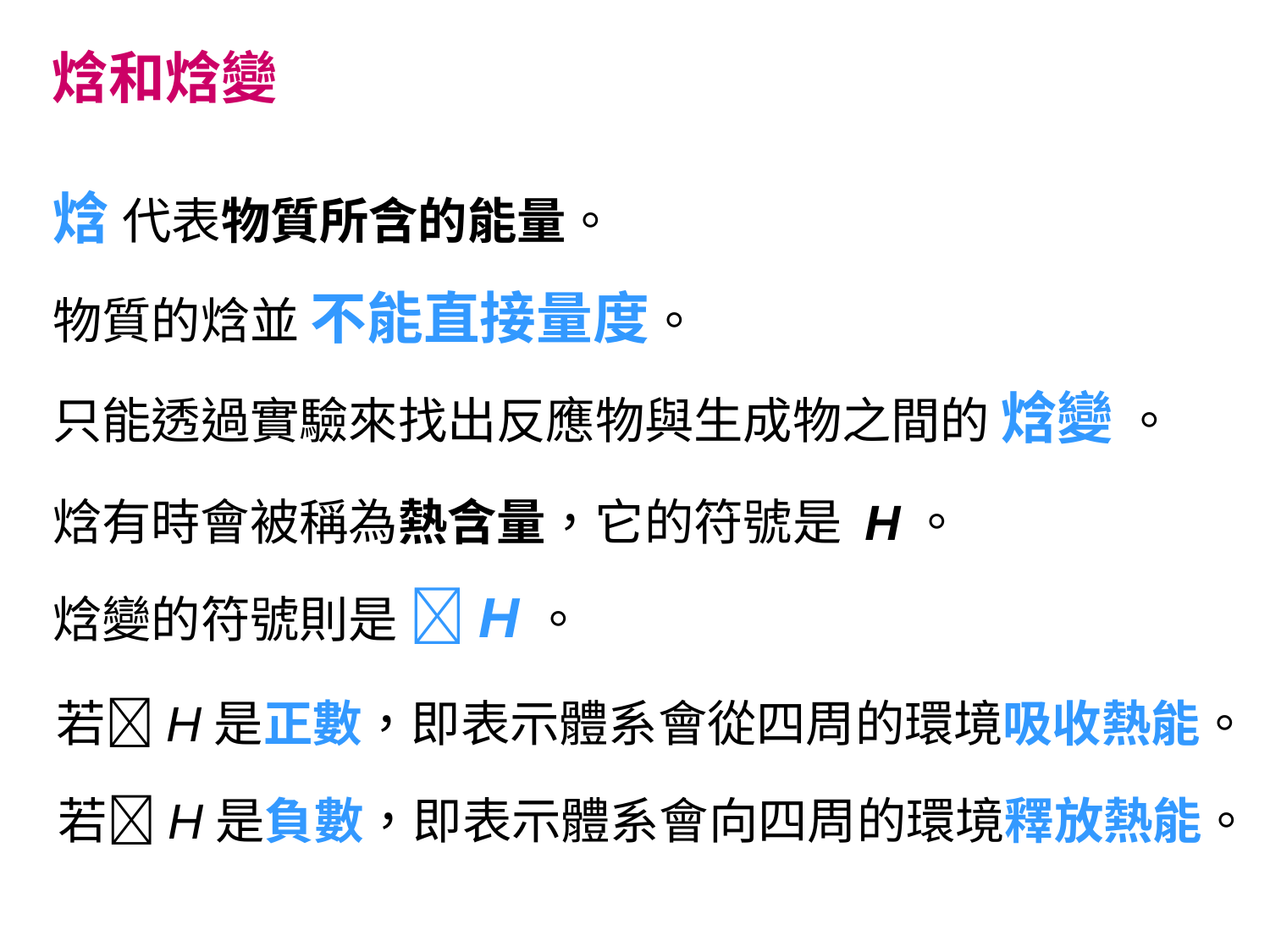

焓和焓變
焓 代表物質所含的能量。
物質的焓並 不能直接量度。
只能透過實驗來找出反應物與生成物之間的 焓變 。
焓有時會被稱為熱含量，它的符號是 H。
焓變的符號則是 ΔH。
若ΔH是正數，即表示體系會從四周的環境吸收熱能。
若ΔH是負數，即表示體系會向四周的環境釋放熱能。